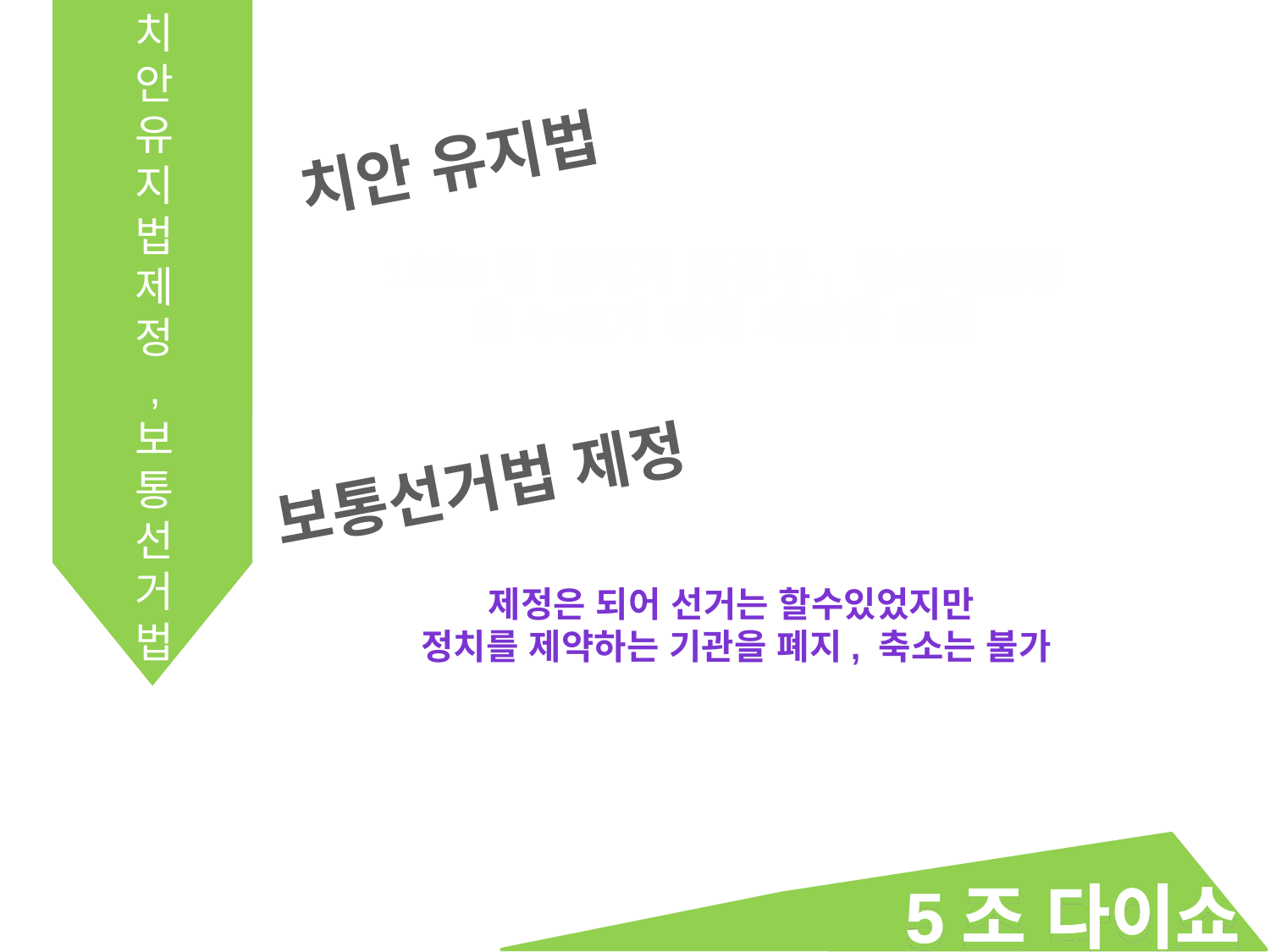

치안유지법 제정
,
보통선거법
치안 유지법
1925년 일제가 반정부, 반체제운동
을 누르기 위해 제정한 법률

보통선거법 제정
제정은 되어 선거는 할수있었지만
정치를 제약하는 기관을 폐지, 축소는 불가